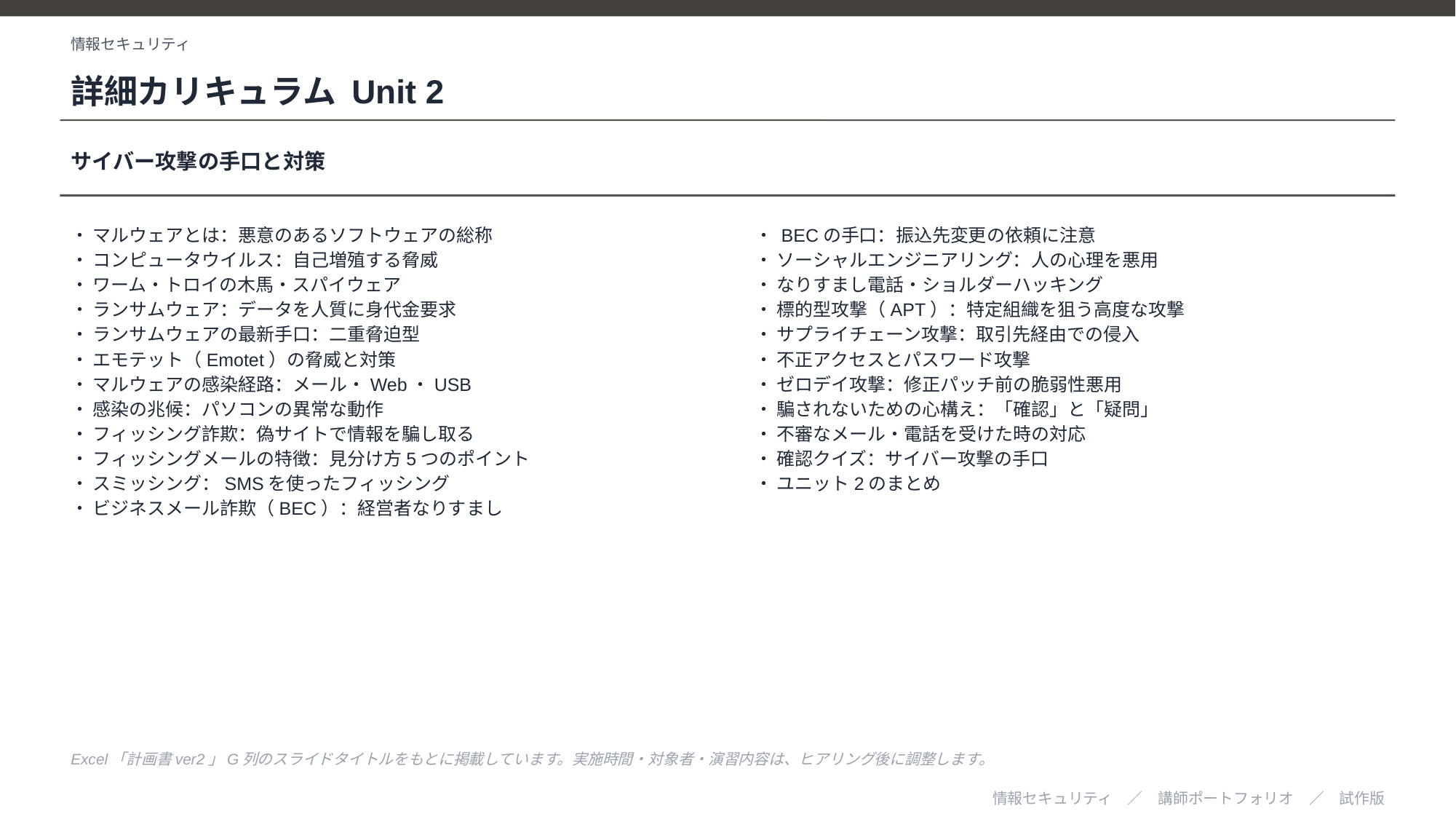

情報セキュリティ
詳細カリキュラム Unit 2

サイバー攻撃の手口と対策

・ マルウェアとは：悪意のあるソフトウェアの総称
・ コンピュータウイルス：自己増殖する脅威
・ ワーム・トロイの木馬・スパイウェア
・ ランサムウェア：データを人質に身代金要求
・ ランサムウェアの最新手口：二重脅迫型
・ エモテット（Emotet）の脅威と対策
・ マルウェアの感染経路：メール・Web・USB
・ 感染の兆候：パソコンの異常な動作
・ フィッシング詐欺：偽サイトで情報を騙し取る
・ フィッシングメールの特徴：見分け方5つのポイント
・ スミッシング：SMSを使ったフィッシング
・ ビジネスメール詐欺（BEC）：経営者なりすまし
・ BECの手口：振込先変更の依頼に注意
・ ソーシャルエンジニアリング：人の心理を悪用
・ なりすまし電話・ショルダーハッキング
・ 標的型攻撃（APT）：特定組織を狙う高度な攻撃
・ サプライチェーン攻撃：取引先経由での侵入
・ 不正アクセスとパスワード攻撃
・ ゼロデイ攻撃：修正パッチ前の脆弱性悪用
・ 騙されないための心構え：「確認」と「疑問」
・ 不審なメール・電話を受けた時の対応
・ 確認クイズ：サイバー攻撃の手口
・ ユニット2のまとめ
Excel「計画書ver2」G列のスライドタイトルをもとに掲載しています。実施時間・対象者・演習内容は、ヒアリング後に調整します。
情報セキュリティ　／　講師ポートフォリオ　／　試作版